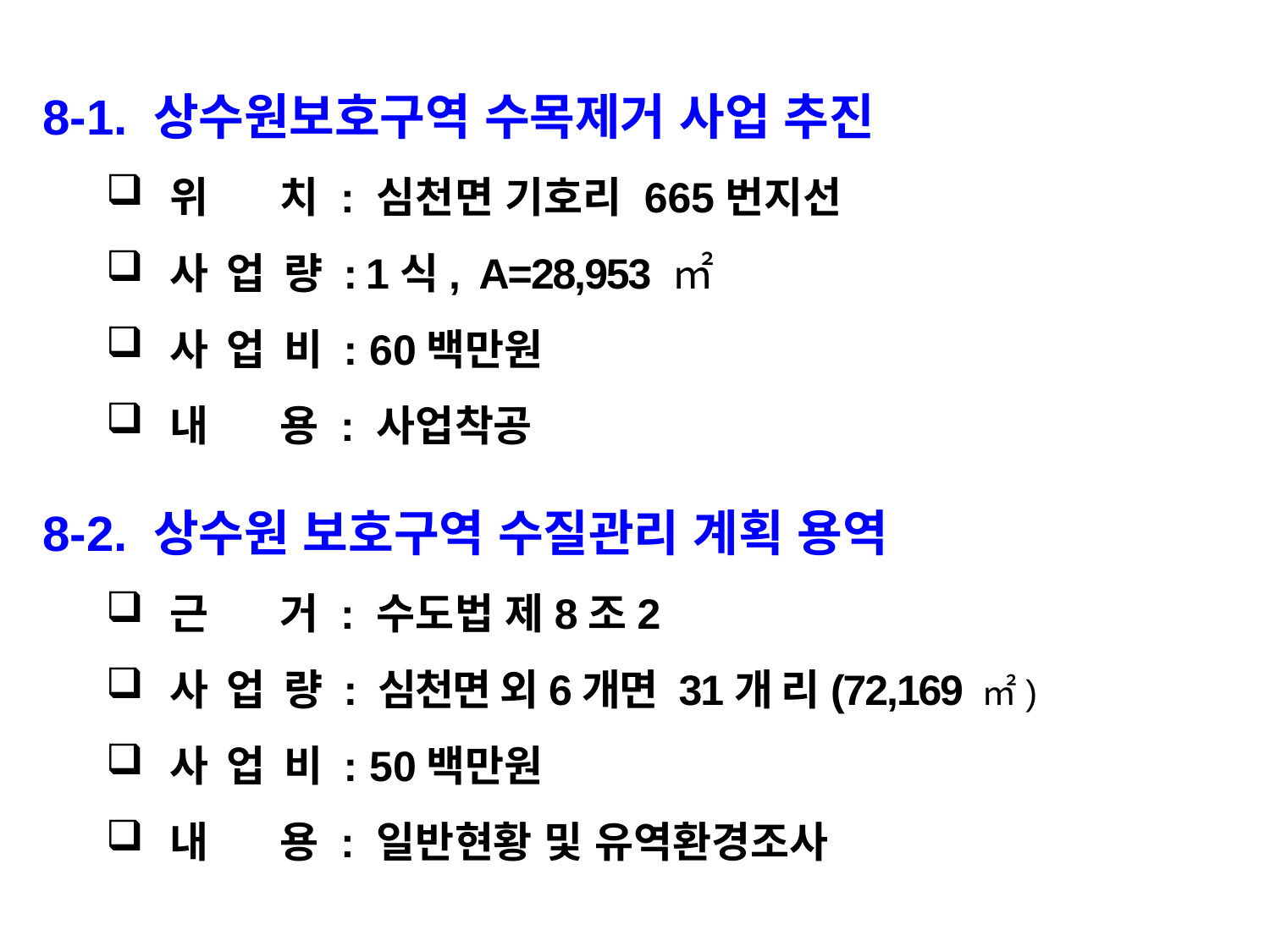

8-1. 상수원보호구역 수목제거 사업 추진
위      치 : 심천면 기호리 665번지선
사  업  량 : 1식,  A=28,953 ㎡
사  업  비 : 60백만원
내      용 : 사업착공
8-2. 상수원 보호구역 수질관리 계획 용역
근      거 : 수도법 제8조2
사  업  량 : 심천면 외6개면 31개 리(72,169 ㎡)
사  업  비 : 50백만원
내      용 : 일반현황 및 유역환경조사